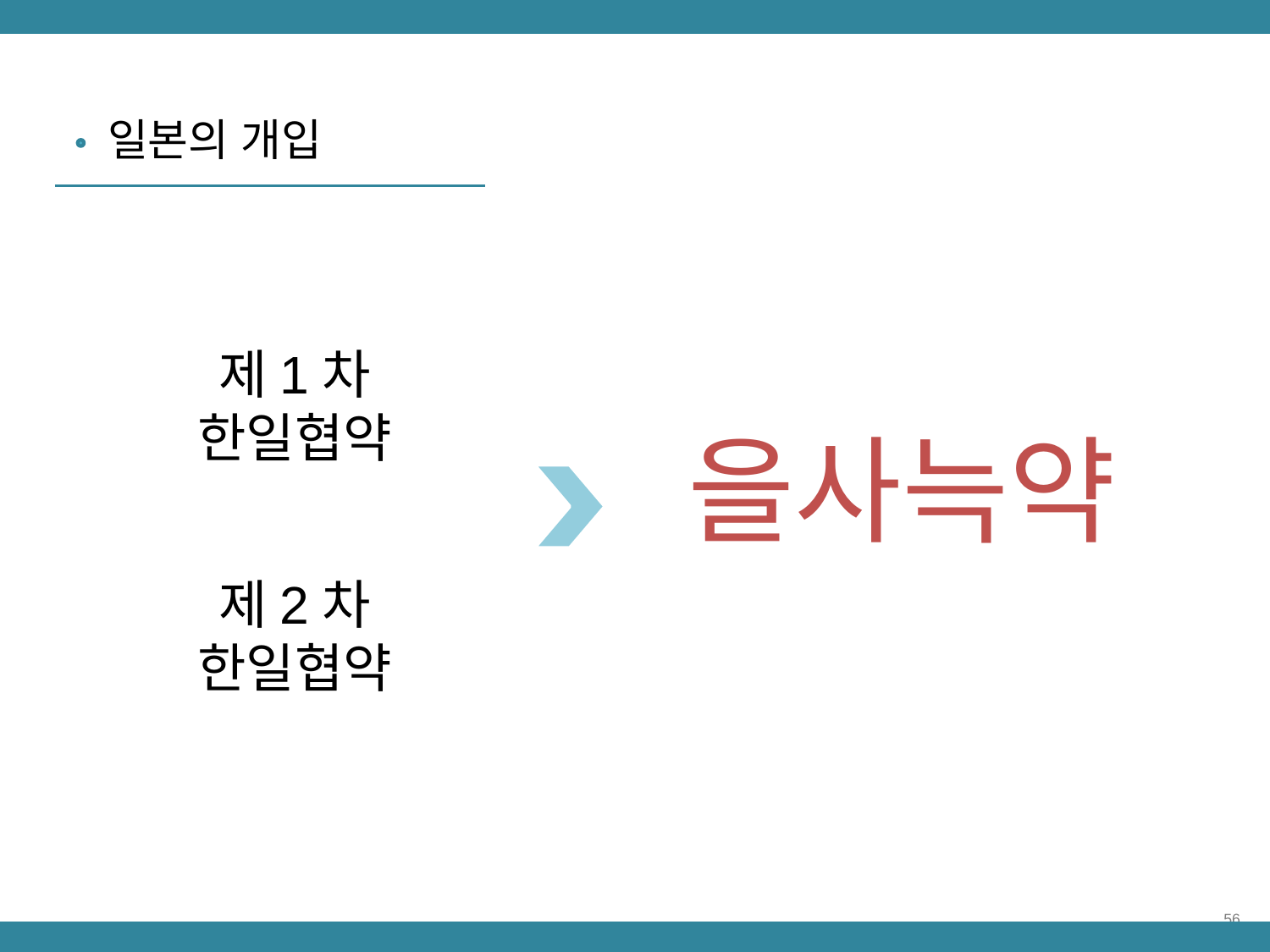

일본의 개입

제1차
한일협약
을사늑약

제2차
한일협약